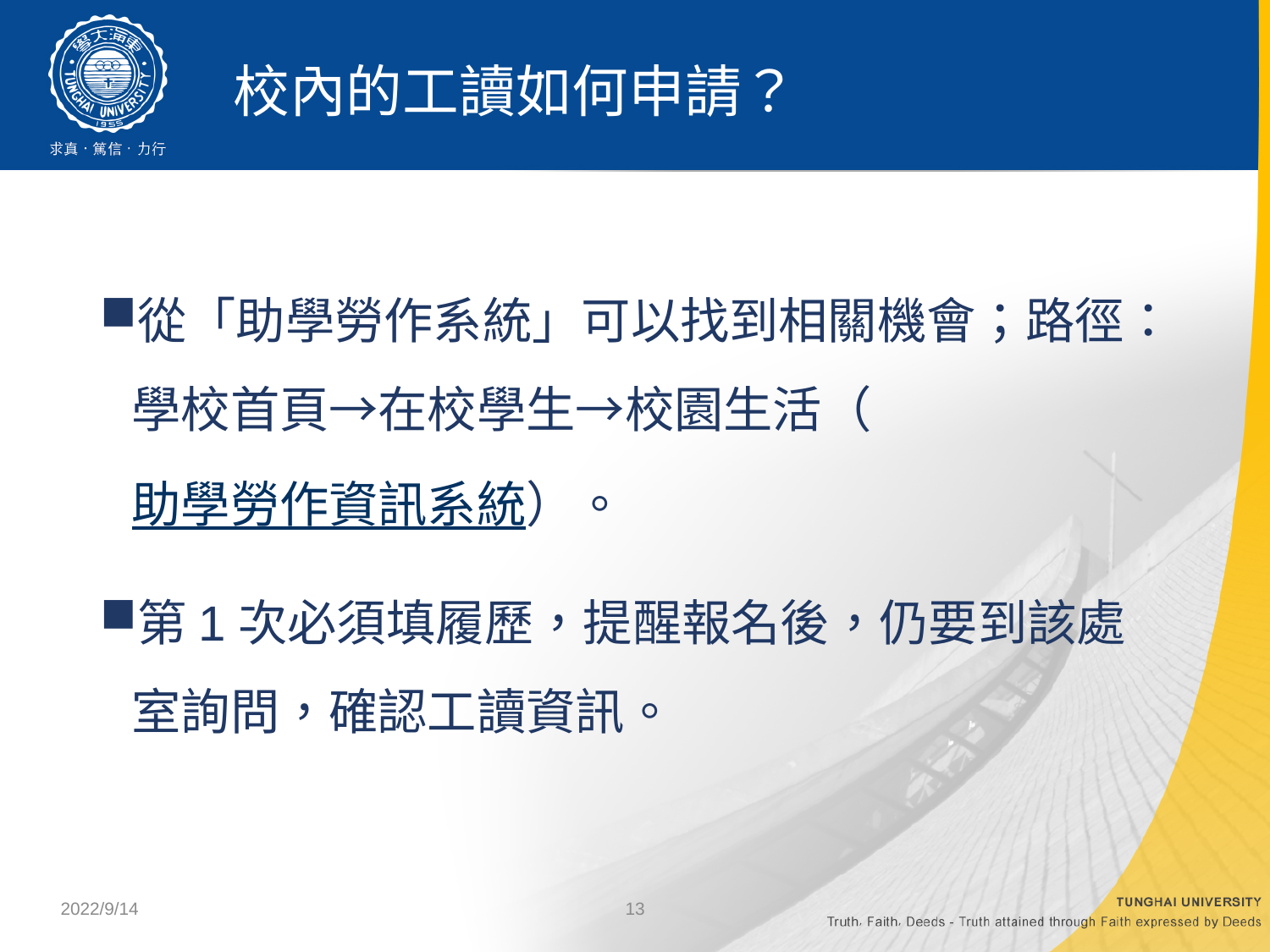

# 校內的工讀如何申請？
從「助學勞作系統」可以找到相關機會；路徑：學校首頁→在校學生→校園生活（助學勞作資訊系統）。
第1次必須填履歷，提醒報名後，仍要到該處室詢問，確認工讀資訊。

2022/9/14
13